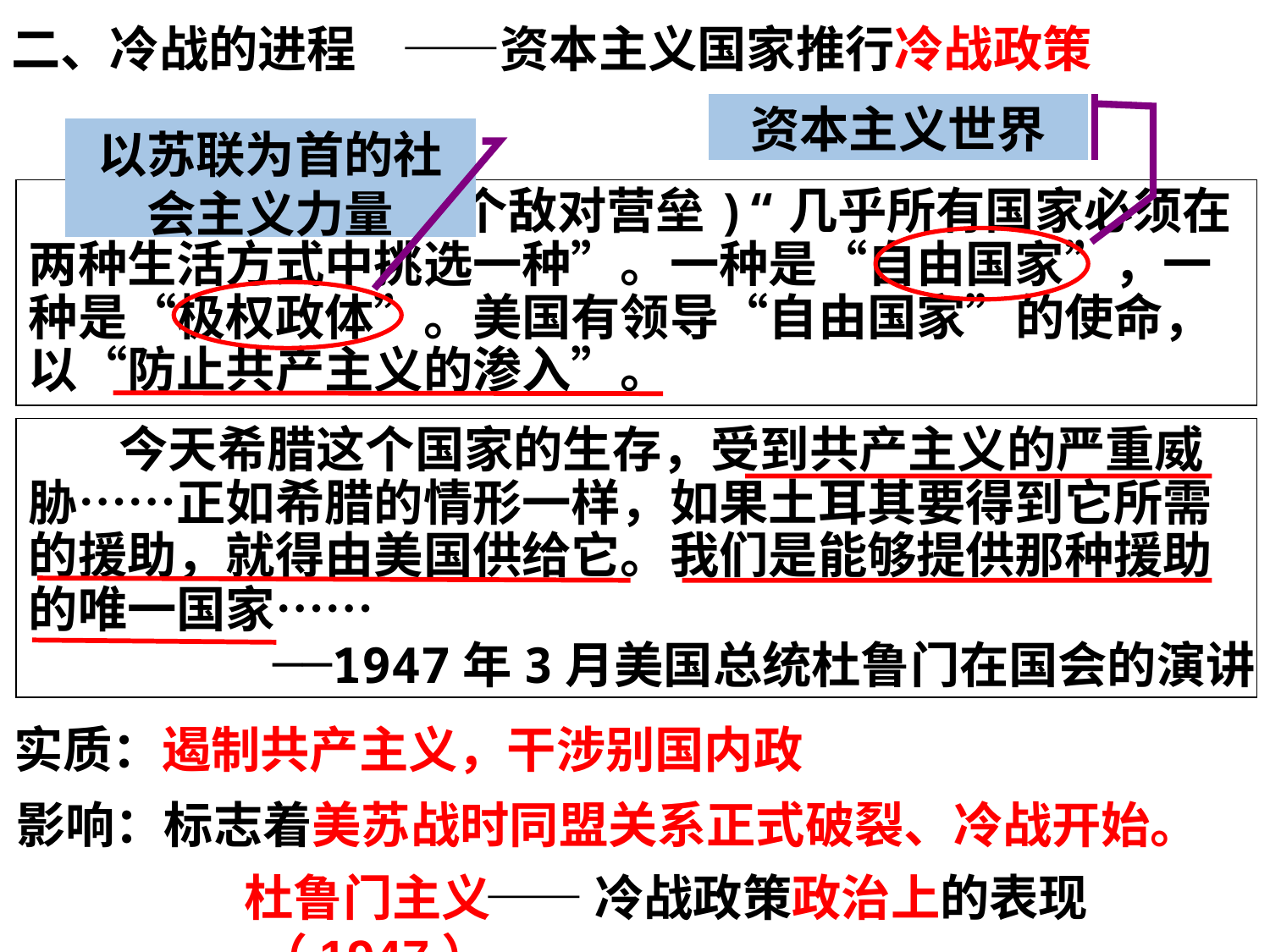

二、冷战的进程    ——资本主义国家推行冷战政策
资本主义世界

以苏联为首的社会主义力量

  (世界已经分成两个敌对营垒)“几乎所有国家必须在两种生活方式中挑选一种”。一种是“自由国家”，一种是“极权政体”。美国有领导“自由国家”的使命，以“防止共产主义的渗入”。

       今天希腊这个国家的生存，受到共产主义的严重威胁……正如希腊的情形一样，如果土耳其要得到它所需的援助，就得由美国供给它。我们是能够提供那种援助的唯一国家……

──1947年3月美国总统杜鲁门在国会的演讲

结合教材分析：这篇演说提出的政策被称作什么？实质是什么？影响？
实质：遏制共产主义，干涉别国内政
影响：标志着美苏战时同盟关系正式破裂、冷战开始。
杜鲁门主义（1947）
——冷战政策政治上的表现